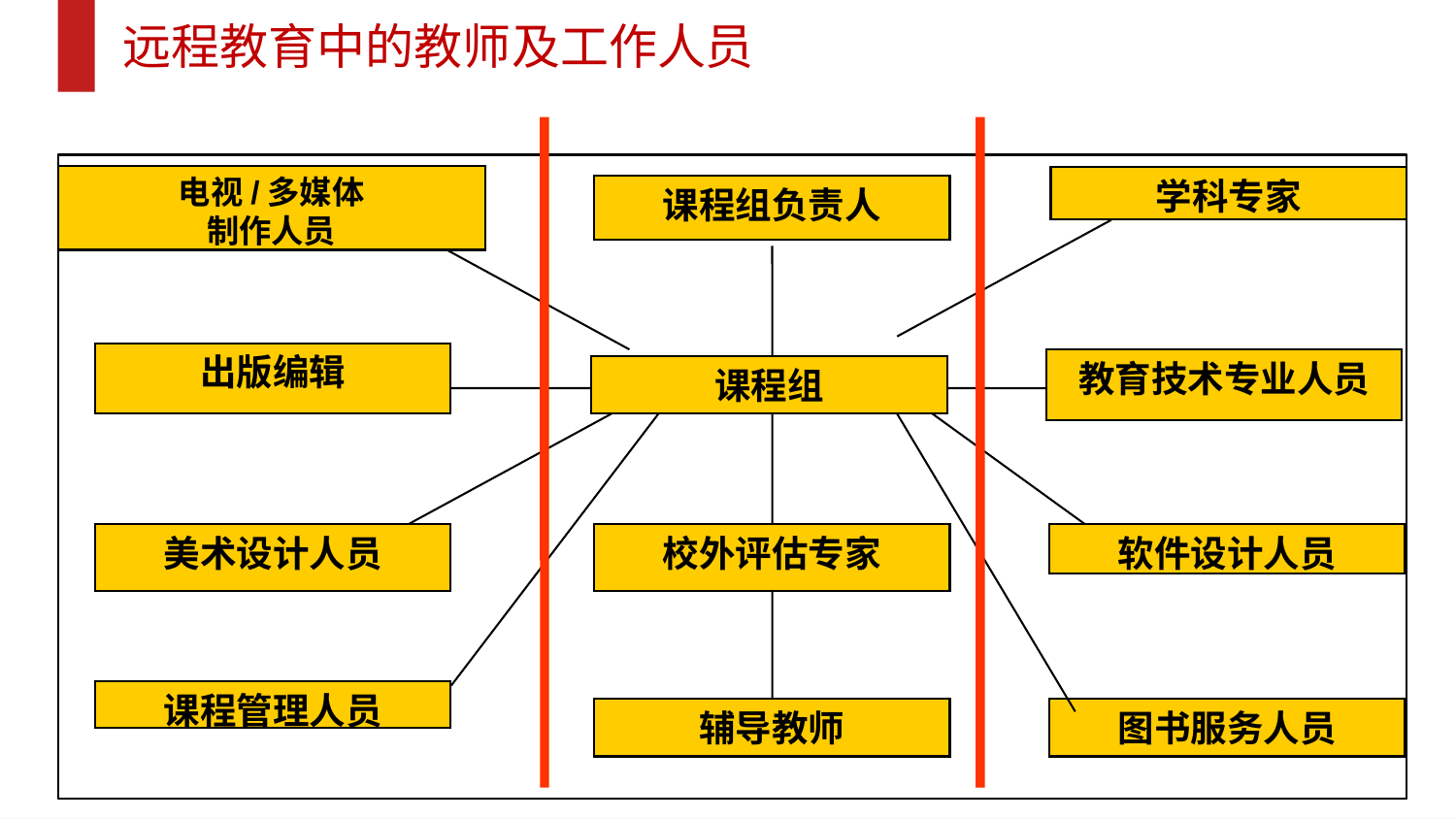

远程教育中的教师及工作人员

电视/多媒体
制作人员
学科专家
课程组负责人

出版编辑
教育技术专业人员
课程组

美术设计人员
校外评估专家
软件设计人员
课程管理人员
辅导教师
图书服务人员